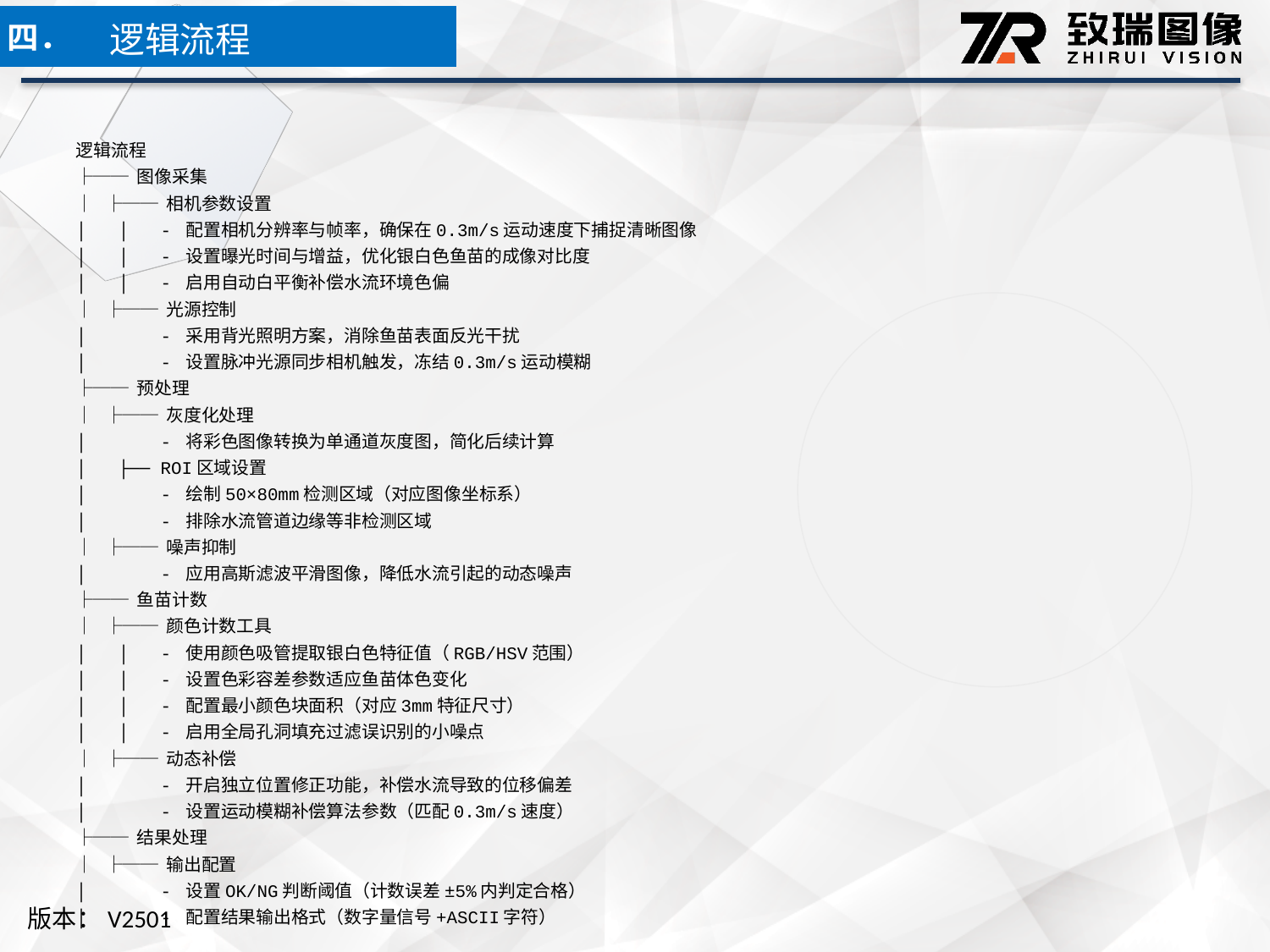

逻辑流程
四．

逻辑流程
├── 图像采集
│   ├── 相机参数设置
│   │   - 配置相机分辨率与帧率，确保在0.3m/s运动速度下捕捉清晰图像
│   │   - 设置曝光时间与增益，优化银白色鱼苗的成像对比度
│   │   - 启用自动白平衡补偿水流环境色偏
│   ├── 光源控制
│       - 采用背光照明方案，消除鱼苗表面反光干扰
│       - 设置脉冲光源同步相机触发，冻结0.3m/s运动模糊
├── 预处理
│   ├── 灰度化处理
│       - 将彩色图像转换为单通道灰度图，简化后续计算
│   ├── ROI区域设置
│       - 绘制50×80mm检测区域（对应图像坐标系）
│       - 排除水流管道边缘等非检测区域
│   ├── 噪声抑制
│       - 应用高斯滤波平滑图像，降低水流引起的动态噪声
├── 鱼苗计数
│   ├── 颜色计数工具
│   │   - 使用颜色吸管提取银白色特征值（RGB/HSV范围）
│   │   - 设置色彩容差参数适应鱼苗体色变化
│   │   - 配置最小颜色块面积（对应3mm特征尺寸）
│   │   - 启用全局孔洞填充过滤误识别的小噪点
│   ├── 动态补偿
│       - 开启独立位置修正功能，补偿水流导致的位移偏差
│       - 设置运动模糊补偿算法参数（匹配0.3m/s速度）
├── 结果处理
│   ├── 输出配置
│       - 设置OK/NG判断阈值（计数误差±5%内判定合格）
│       - 配置结果输出格式（数字量信号+ASCII字符）